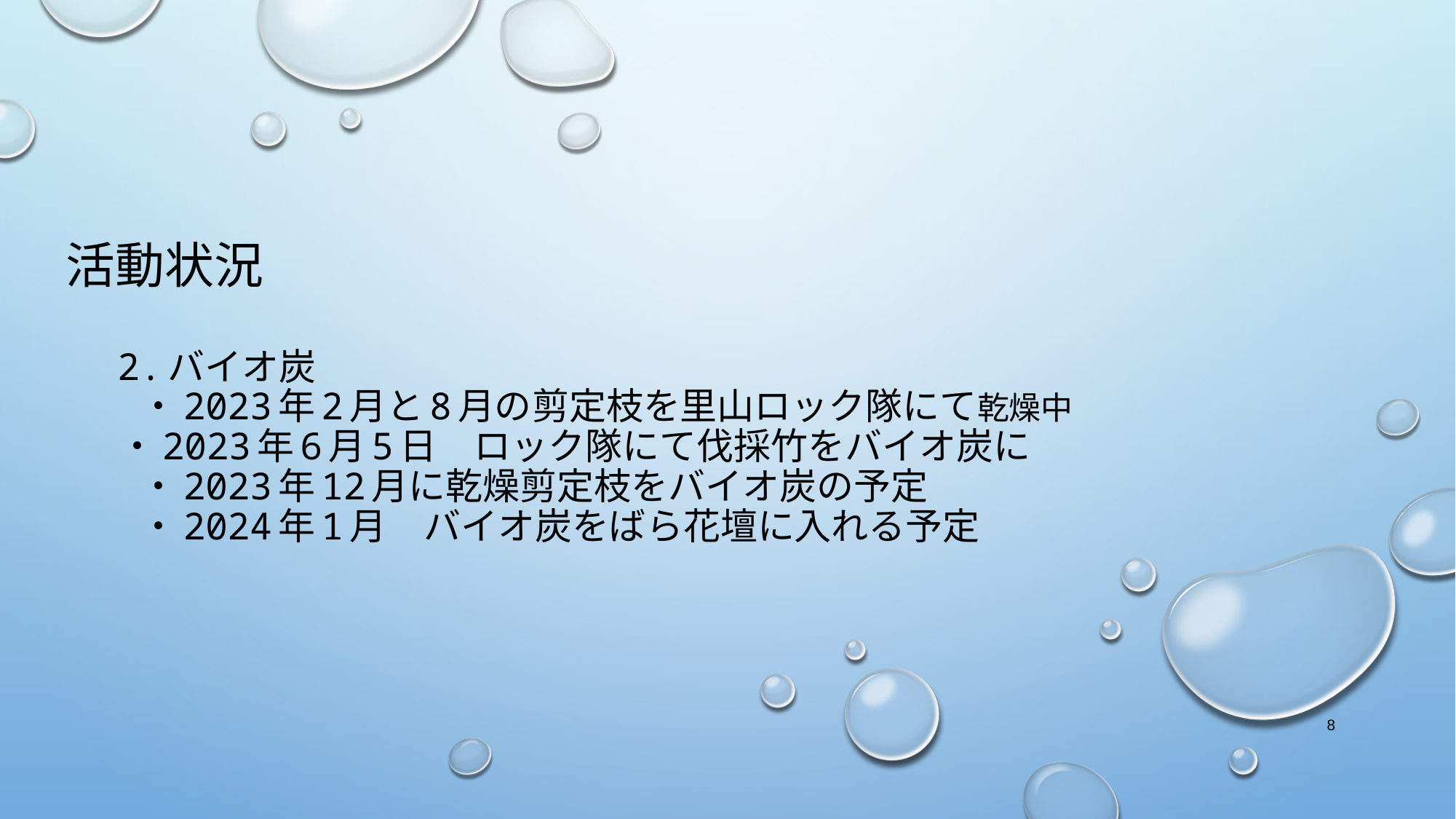

# 活動状況 　 2.バイオ炭 　　・2023年2月と8月の剪定枝を里山ロック隊にて乾燥中 　   ・2023年6月5日　ロック隊にて伐採竹をバイオ炭に 　　・2023年12月に乾燥剪定枝をバイオ炭の予定 　　・2024年1月　バイオ炭をばら花壇に入れる予定
8